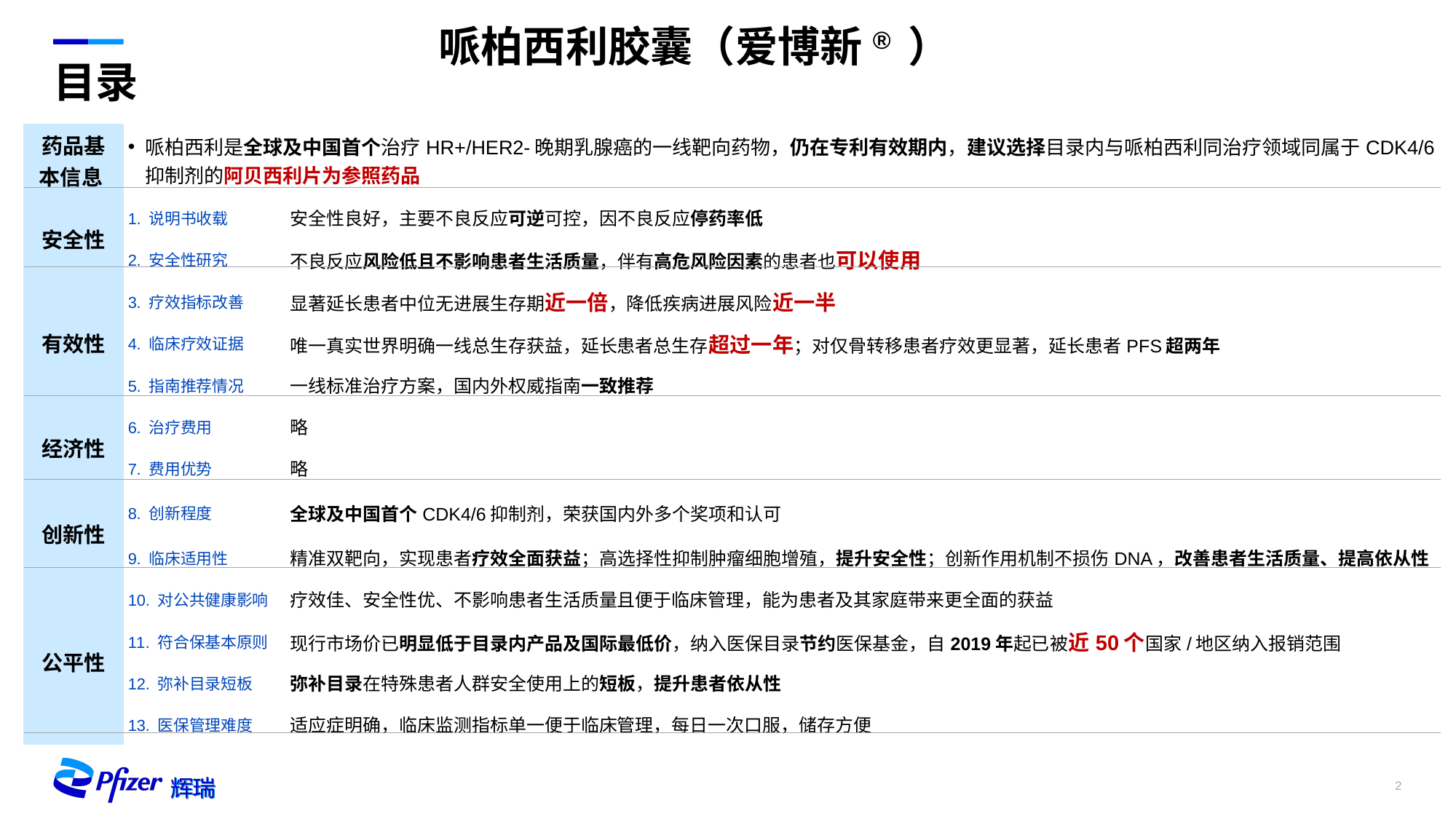

哌柏西利胶囊（爱博新® ）
# 目录
| 药品基本信息 | 哌柏西利是全球及中国首个治疗HR+/HER2-晚期乳腺癌的一线靶向药物，仍在专利有效期内，建议选择目录内与哌柏西利同治疗领域同属于CDK4/6抑制剂的阿贝西利片为参照药品 | 奈玛特韦片/利托那韦片 (下称Paxlovid) 用于治疗成人伴有进展为重症高风险因素的轻至中度新型冠状病毒肺炎（简称“新冠”）患者。 |
| --- | --- | --- |
| 安全性 | 1. 说明书收载 | 安全性良好，主要不良反应可逆可控，因不良反应停药率低 |
|  | 2. 安全性研究 | 不良反应风险低且不影响患者生活质量，伴有高危风险因素的患者也可以使用 |
| 有效性 | 3. 疗效指标改善 | 显著延长患者中位无进展生存期近一倍，降低疾病进展风险近一半 |
|  | 4. 临床疗效证据 | 唯一真实世界明确一线总生存获益，延长患者总生存超过一年；对仅骨转移患者疗效更显著，延长患者PFS超两年 |
|  | 5. 指南推荐情况 | 一线标准治疗方案，国内外权威指南一致推荐 |
| 经济性 | 6. 治疗费用 | 略 |
|  | 7. 费用优势 | 略 |
| 创新性 | 8. 创新程度 | 全球及中国首个CDK4/6抑制剂，荣获国内外多个奖项和认可 |
|  | 9. 临床适用性 | 精准双靶向，实现患者疗效全面获益；高选择性抑制肿瘤细胞增殖，提升安全性；创新作用机制不损伤DNA，改善患者生活质量、提高依从性 |
| 公平性 | 对公共健康影响 | 疗效佳、安全性优、不影响患者生活质量且便于临床管理，能为患者及其家庭带来更全面的获益 |
|  | 符合保基本原则 | 现行市场价已明显低于目录内产品及国际最低价，纳入医保目录节约医保基金，自2019年起已被近50个国家/地区纳入报销范围 |
|  | 弥补目录短板 | 弥补目录在特殊患者人群安全使用上的短板，提升患者依从性 |
|  | 医保管理难度 | 适应症明确，临床监测指标单一便于临床管理，每日一次口服，储存方便 |